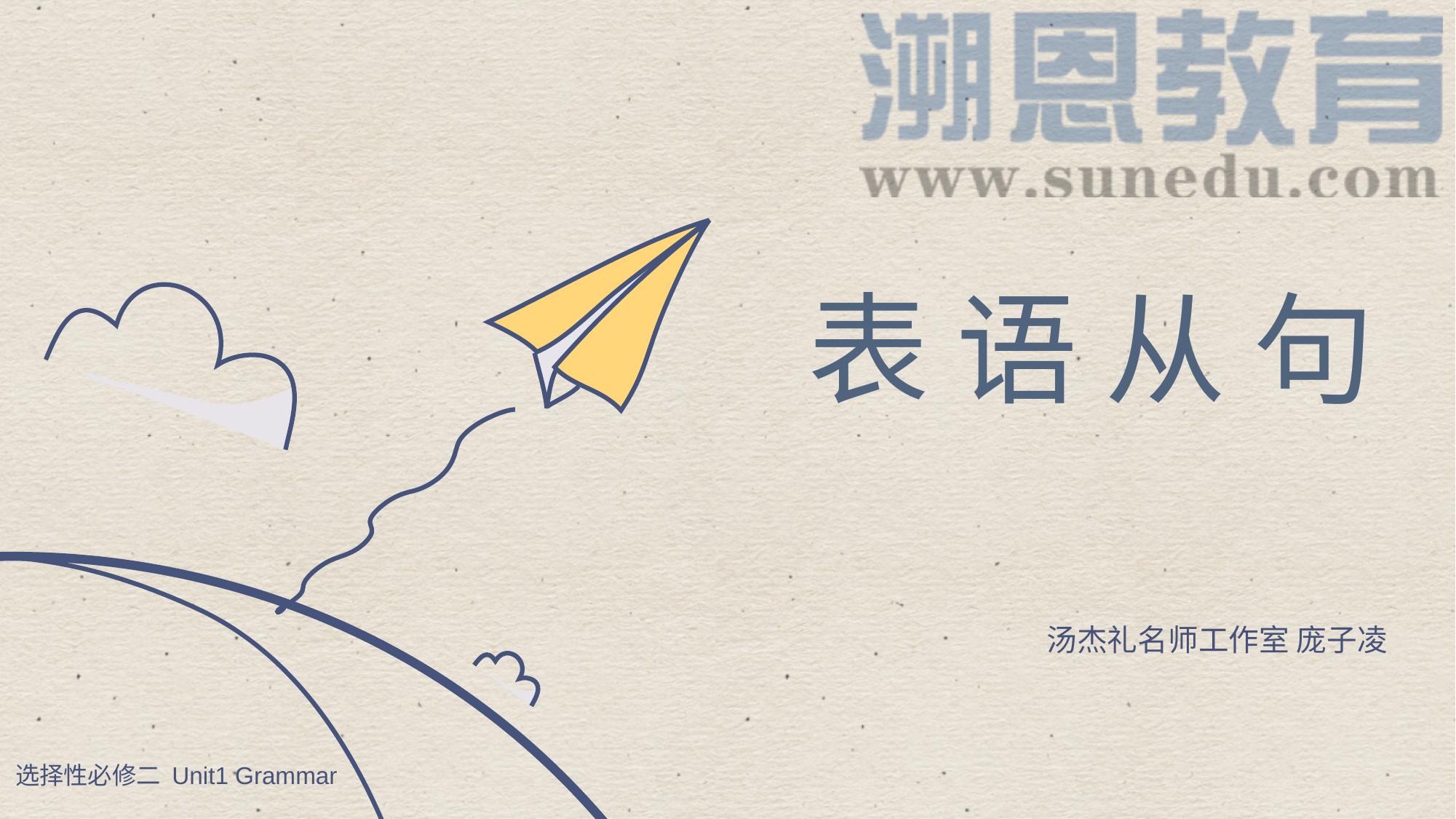

表 语 从 句

汤杰礼名师工作室 庞子凌

选择性必修二 Unit1 Grammar